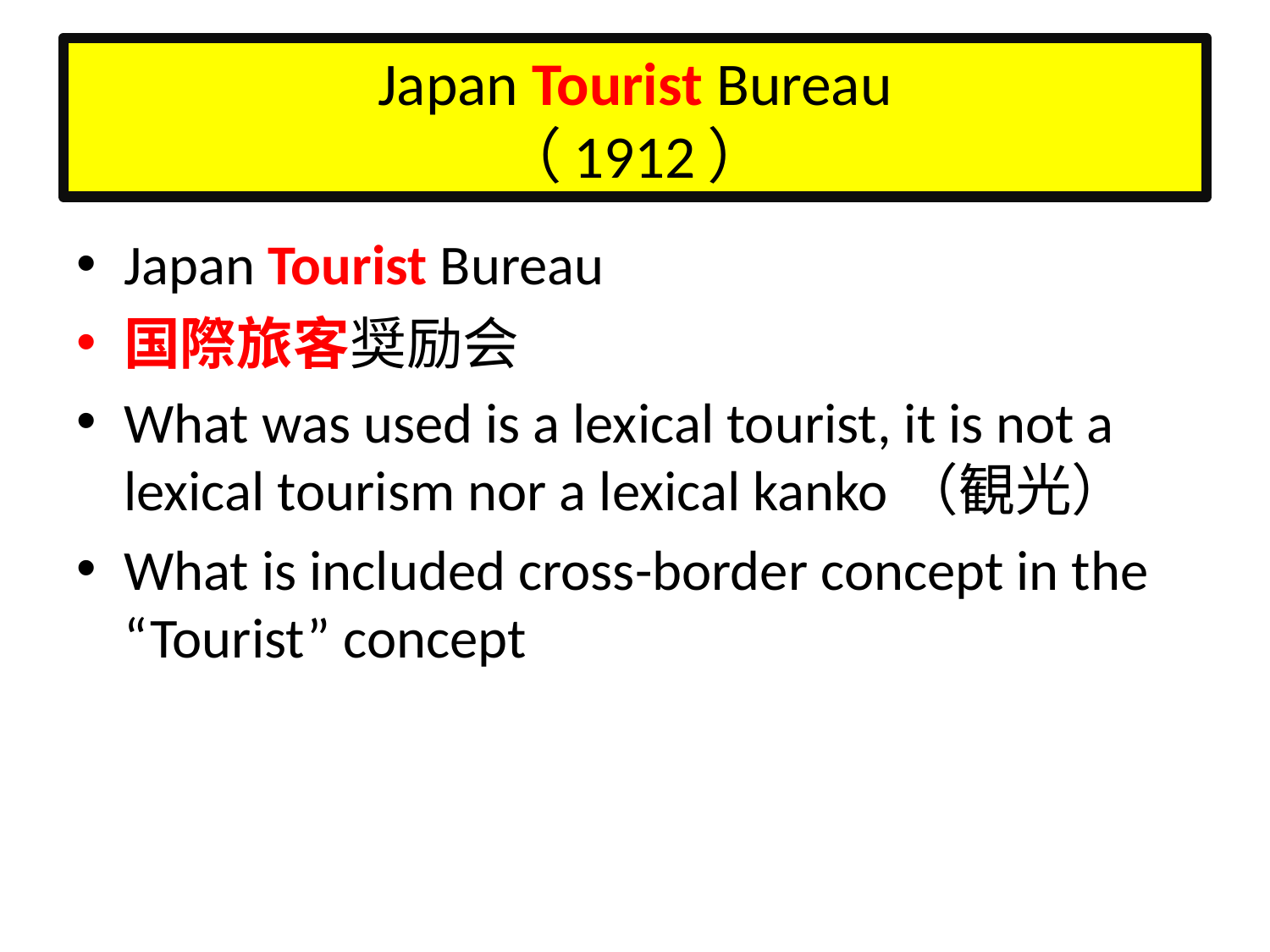

# Japan Tourist Bureau （1912）
Japan Tourist Bureau
国際旅客奨励会
What was used is a lexical tourist, it is not a lexical tourism nor a lexical kanko（観光）
What is included cross-border concept in the “Tourist” concept